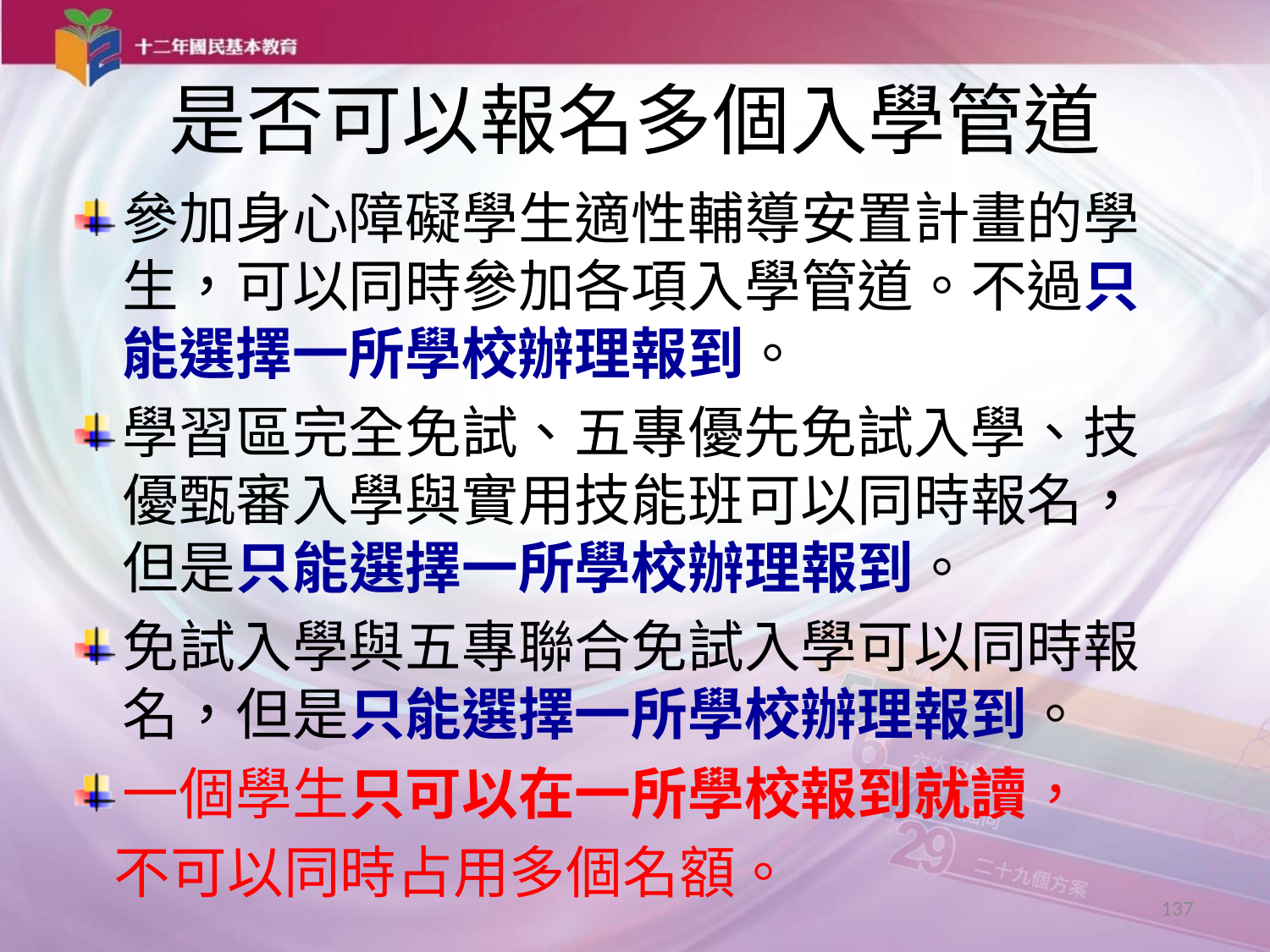

# 是否可以報名多個入學管道
參加身心障礙學生適性輔導安置計畫的學生，可以同時參加各項入學管道。不過只能選擇一所學校辦理報到。
學習區完全免試、五專優先免試入學、技優甄審入學與實用技能班可以同時報名，但是只能選擇一所學校辦理報到。
免試入學與五專聯合免試入學可以同時報名，但是只能選擇一所學校辦理報到。
一個學生只可以在一所學校報到就讀，
  不可以同時占用多個名額。
137